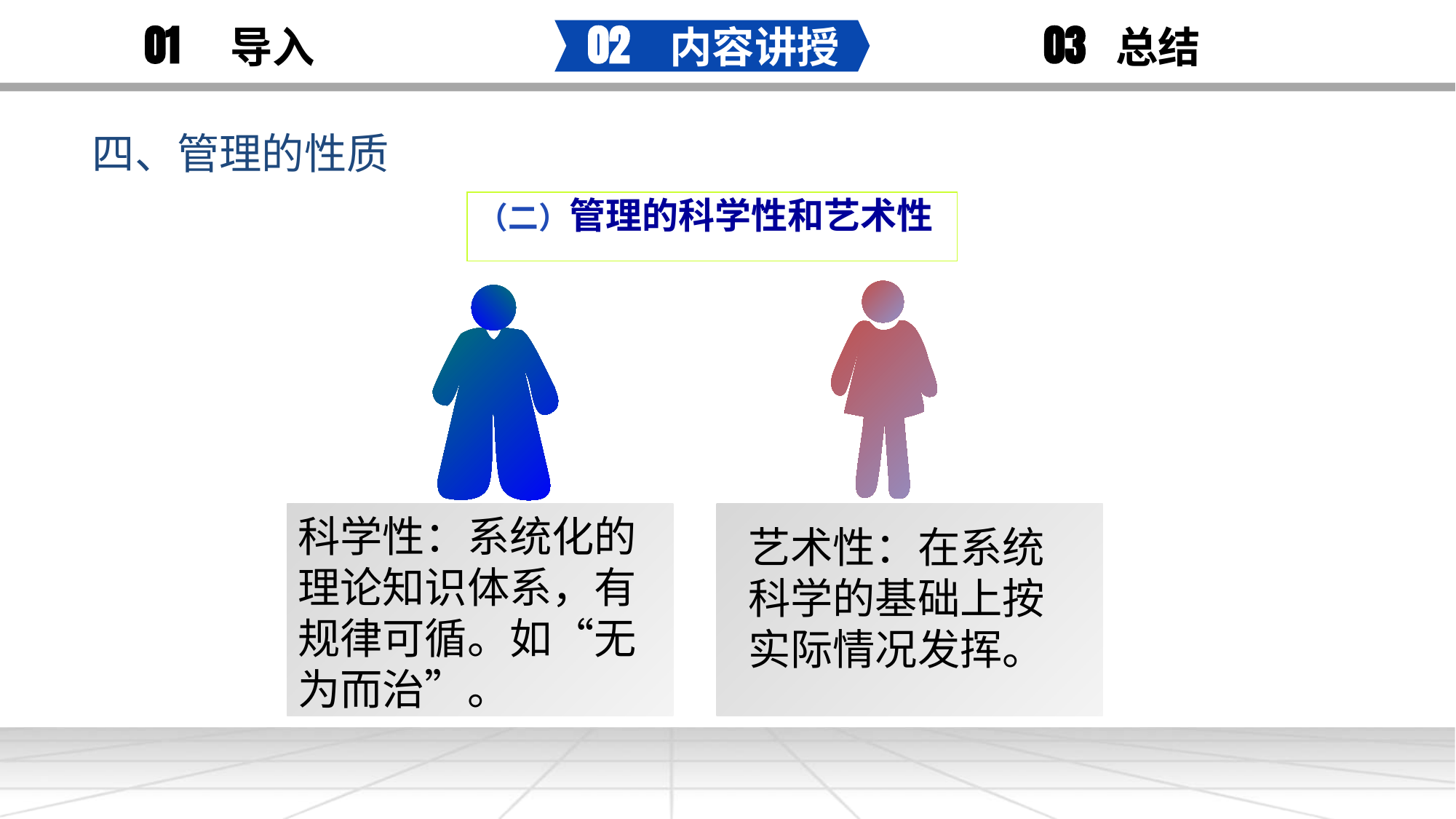

02   内容讲授
03  总结
01    导入

四、管理的性质
添加
标题
（二）管理的科学性和艺术性

科学性：系统化的理论知识体系，有规律可循。如“无为而治”。
艺术性：在系统科学的基础上按实际情况发挥。